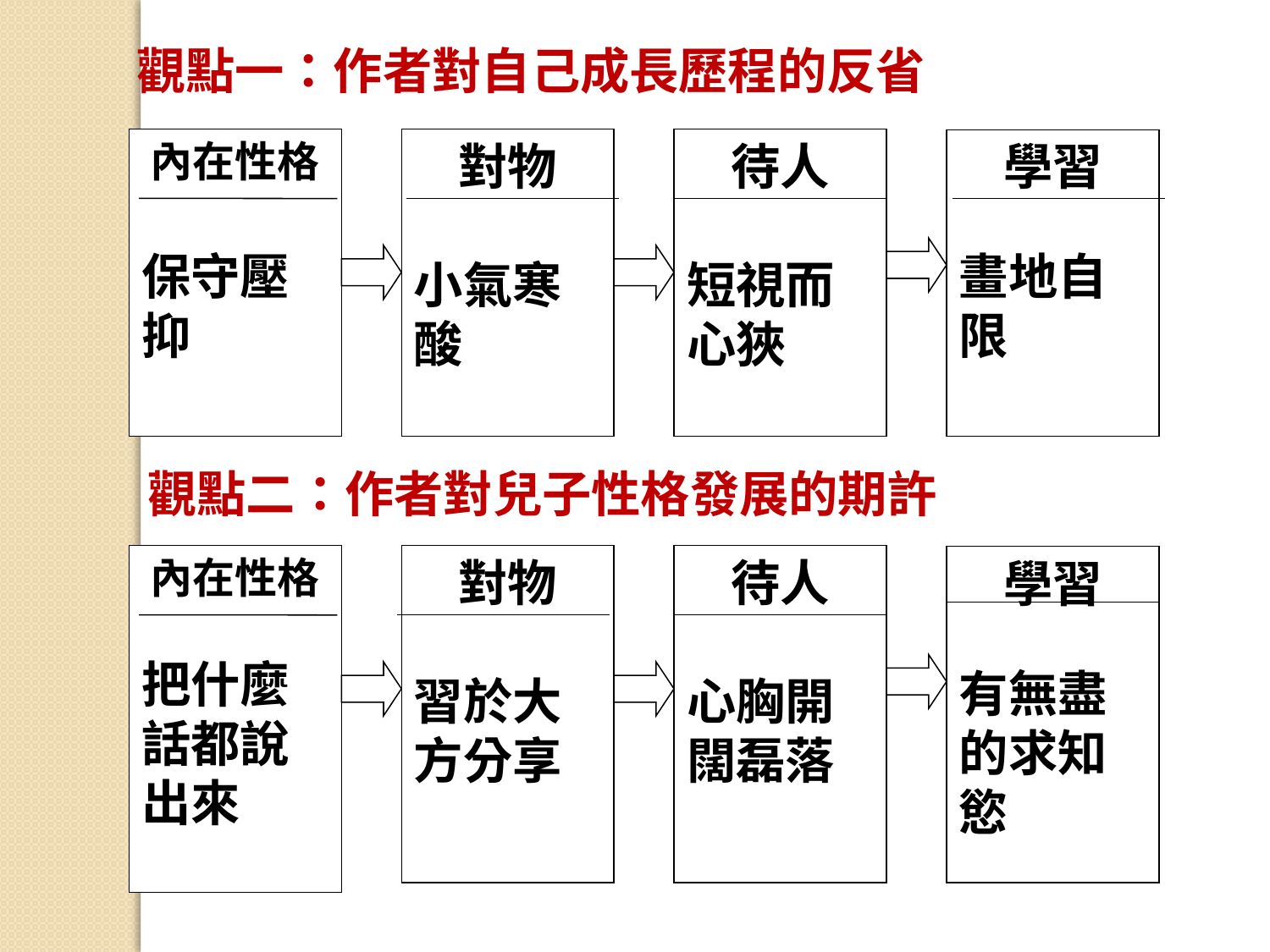

觀點一：作者對自己成長歷程的反省

  觀點二：作者對兒子性格發展的期許
內在性格

保守壓抑
對物

小氣寒酸
待人

短視而心狹
學習

畫地自限

內在性格

把什麼話都說出來
對物

習於大方分享

待人

心胸開闊磊落
學習

有無盡的求知慾